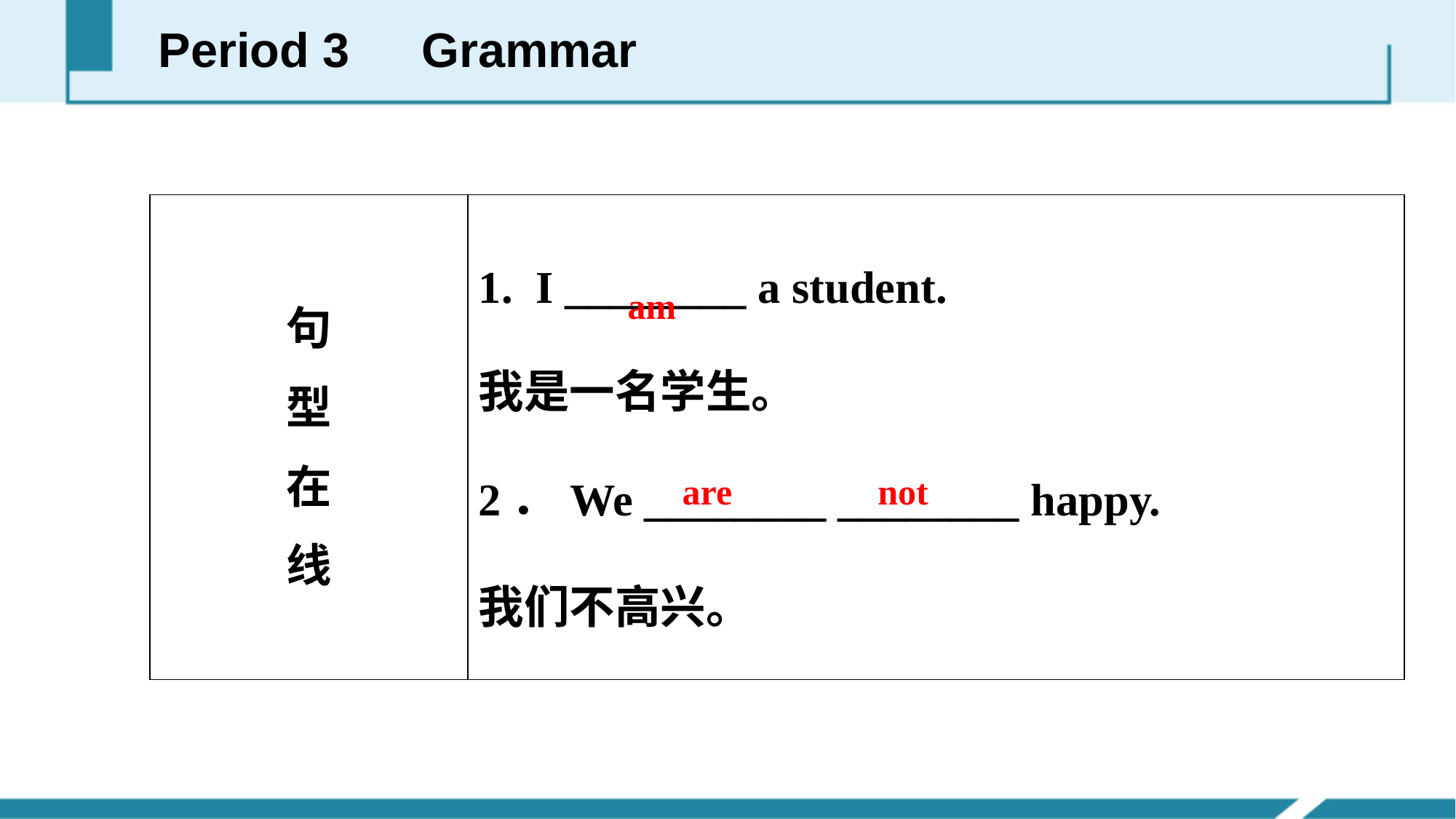

Period 3　Grammar
| 句 型 在 线 | 1. I \_\_\_\_\_\_\_\_ a student. 我是一名学生。 2．We \_\_\_\_\_\_\_\_ \_\_\_\_\_\_\_\_ happy. 我们不高兴。 |
| --- | --- |
am

are                not